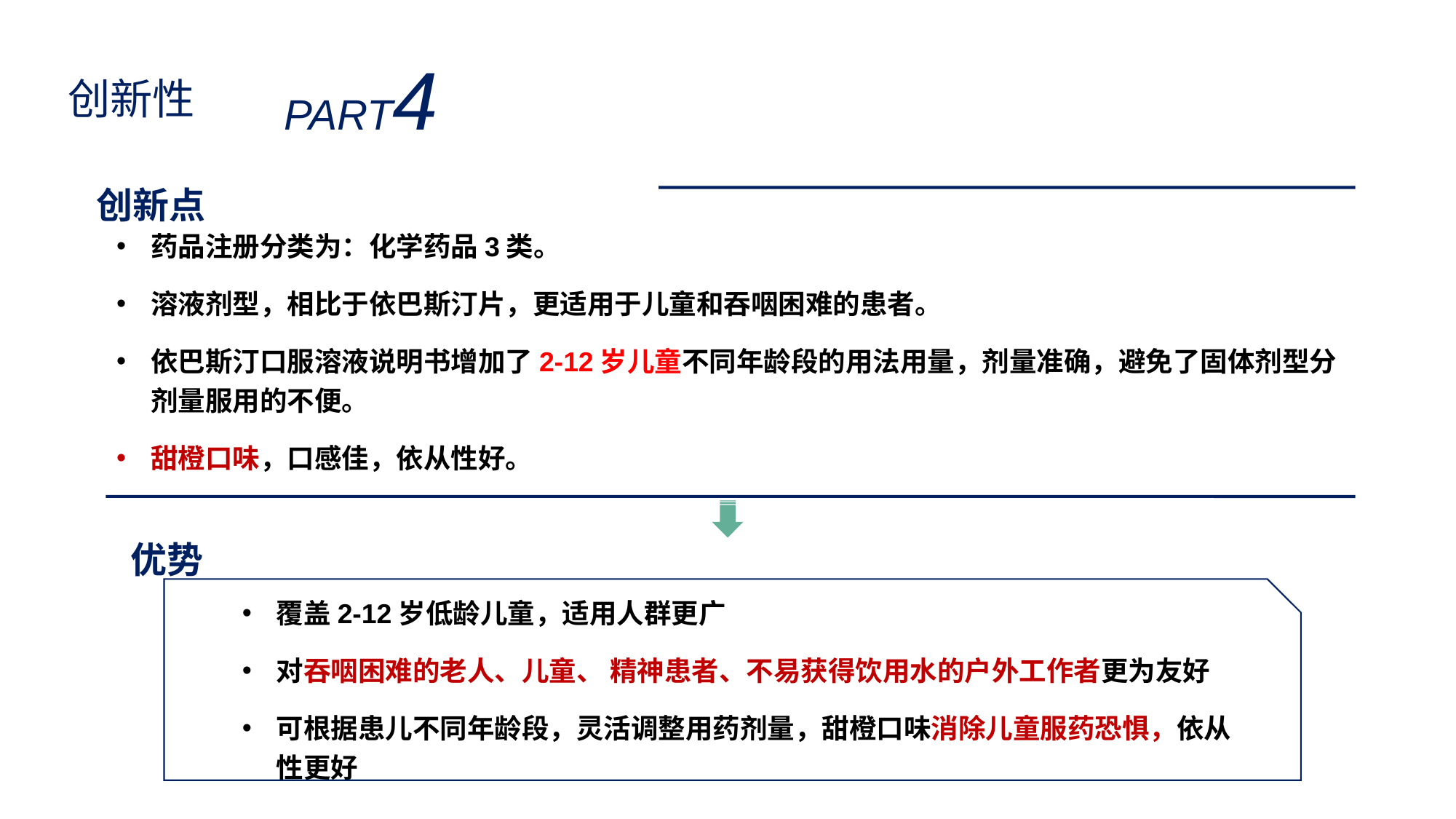

By  Yushen
PART4
创新性
创新点

药品注册分类为：化学药品3类。
溶液剂型，相比于依巴斯汀片，更适用于儿童和吞咽困难的患者。
依巴斯汀口服溶液说明书增加了2-12岁儿童不同年龄段的用法用量，剂量准确，避免了固体剂型分剂量服用的不便。
甜橙口味，口感佳，依从性好。

优势

覆盖2-12岁低龄儿童，适用人群更广
对吞咽困难的老人、儿童、 精神患者、不易获得饮用水的户外工作者更为友好
可根据患儿不同年龄段，灵活调整用药剂量，甜橙口味消除儿童服药恐惧，依从性更好